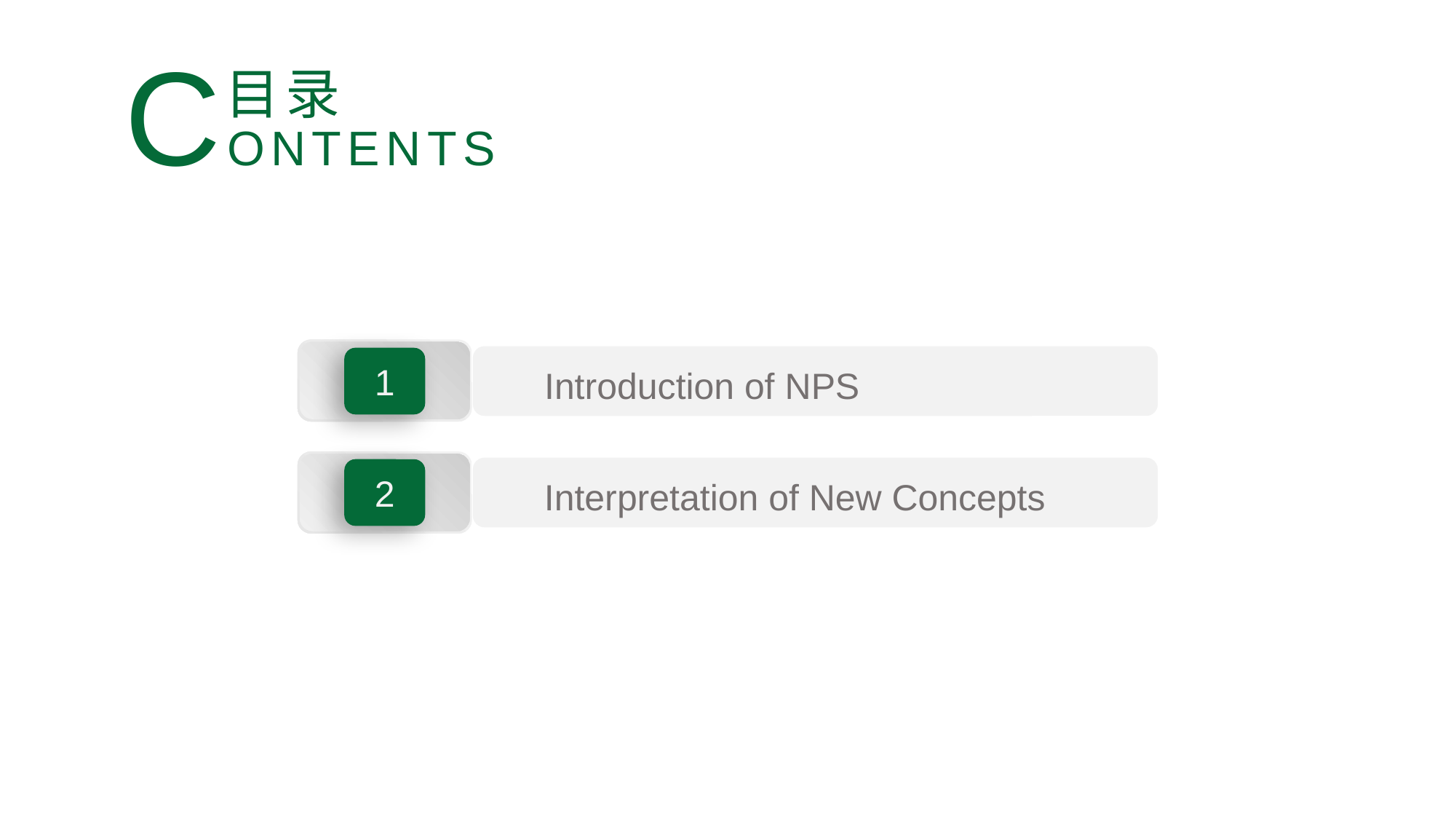

CONTENTS
目录

1
Introduction of NPS

2
Interpretation of New Concepts